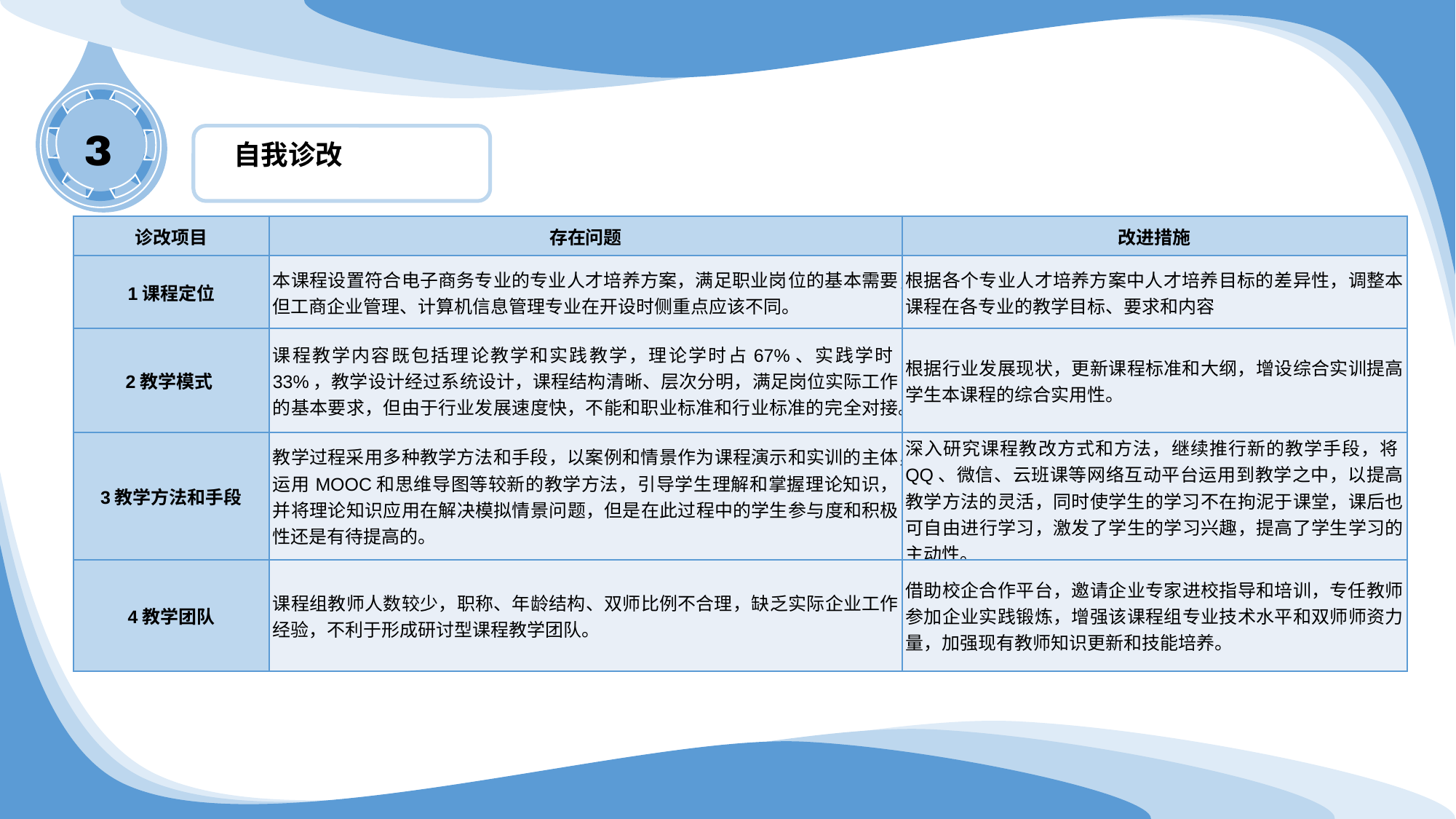

自我诊改

3

| 诊改项目 | 存在问题 | 改进措施 |
| --- | --- | --- |
| 1课程定位 | 本课程设置符合电子商务专业的专业人才培养方案，满足职业岗位的基本需要，但工商企业管理、计算机信息管理专业在开设时侧重点应该不同。 | 根据各个专业人才培养方案中人才培养目标的差异性，调整本课程在各专业的教学目标、要求和内容 |
| 2教学模式 | 课程教学内容既包括理论教学和实践教学，理论学时占67%、实践学时33%，教学设计经过系统设计，课程结构清晰、层次分明，满足岗位实际工作的基本要求，但由于行业发展速度快，不能和职业标准和行业标准的完全对接。 | 根据行业发展现状，更新课程标准和大纲，增设综合实训提高学生本课程的综合实用性。 |
| 3教学方法和手段 | 教学过程采用多种教学方法和手段，以案例和情景作为课程演示和实训的主体，运用MOOC和思维导图等较新的教学方法，引导学生理解和掌握理论知识，并将理论知识应用在解决模拟情景问题，但是在此过程中的学生参与度和积极性还是有待提高的。 | 深入研究课程教改方式和方法，继续推行新的教学手段，将QQ、微信、云班课等网络互动平台运用到教学之中，以提高教学方法的灵活，同时使学生的学习不在拘泥于课堂，课后也可自由进行学习，激发了学生的学习兴趣，提高了学生学习的主动性。 |
| 4教学团队 | 课程组教师人数较少，职称、年龄结构、双师比例不合理，缺乏实际企业工作经验，不利于形成研讨型课程教学团队。 | 借助校企合作平台，邀请企业专家进校指导和培训，专任教师参加企业实践锻炼，增强该课程组专业技术水平和双师师资力量，加强现有教师知识更新和技能培养。 |